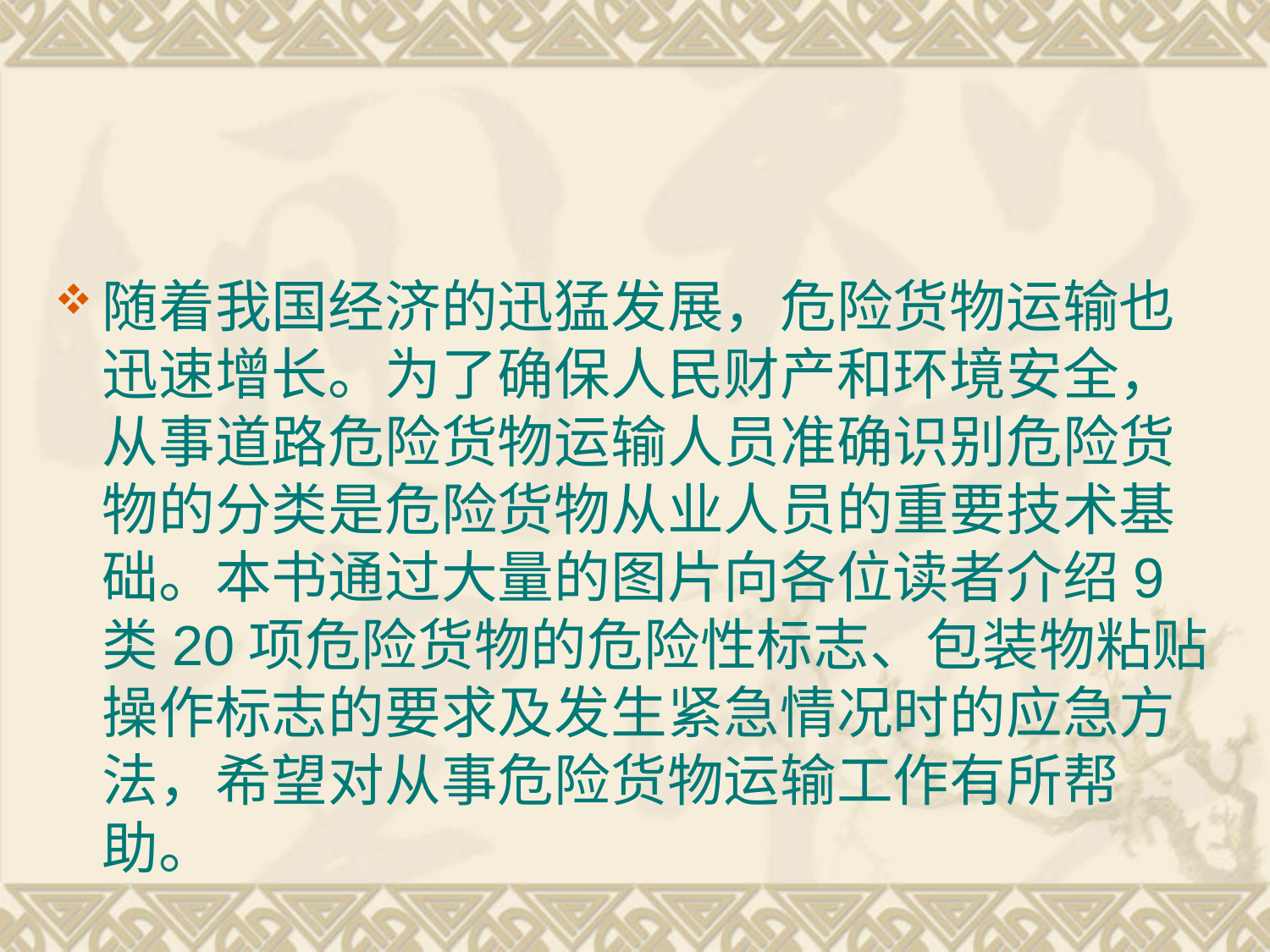

#
随着我国经济的迅猛发展，危险货物运输也迅速增长。为了确保人民财产和环境安全，从事道路危险货物运输人员准确识别危险货物的分类是危险货物从业人员的重要技术基础。本书通过大量的图片向各位读者介绍9类20项危险货物的危险性标志、包装物粘贴操作标志的要求及发生紧急情况时的应急方法，希望对从事危险货物运输工作有所帮助。